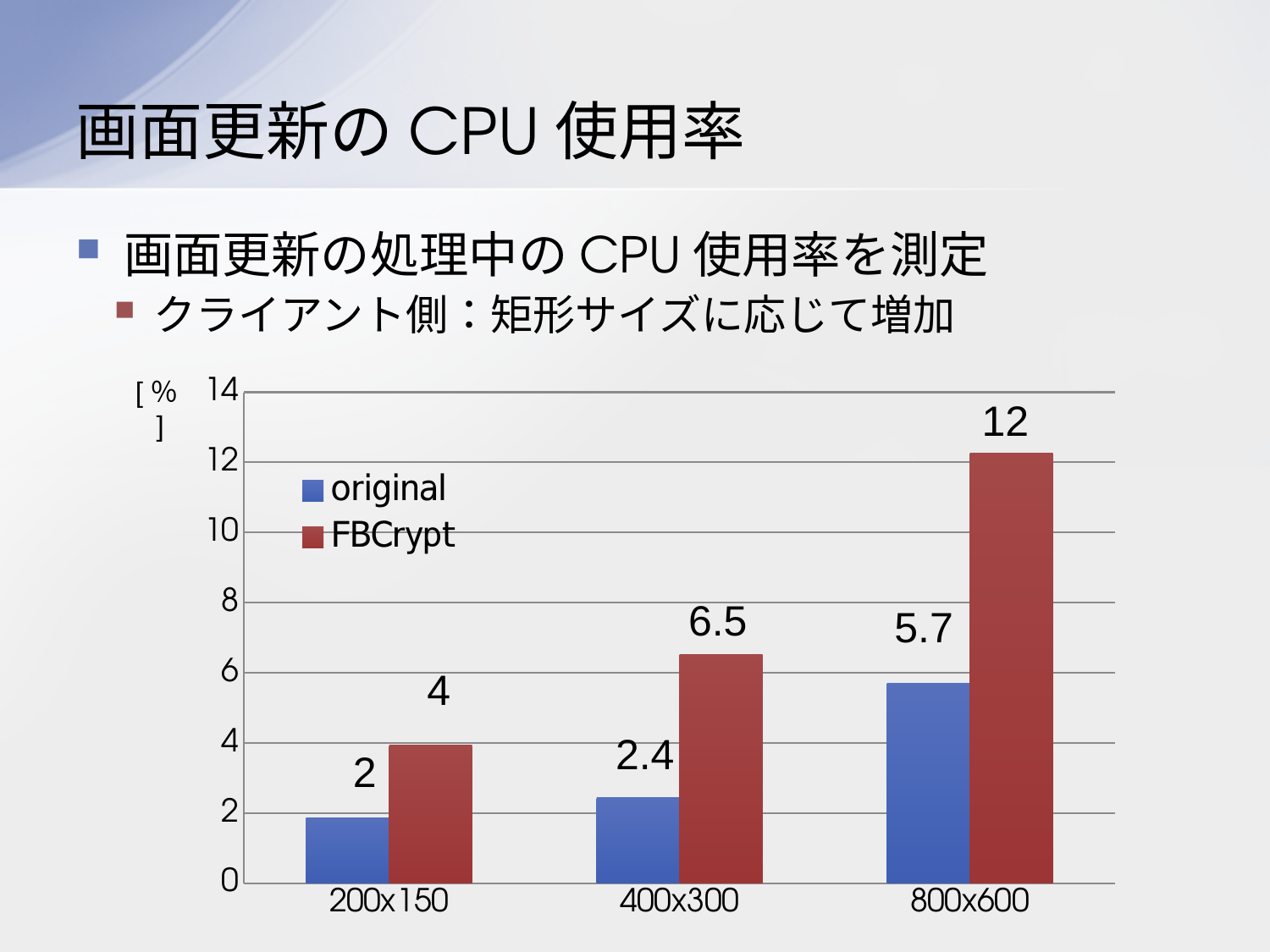

# 画面更新のCPU使用率
画面更新の処理中のCPU使用率を測定
クライアント側：矩形サイズに応じて増加

### Chart

| Category | original | FBCrypt |
|---|---|---|
| 200x150 | 1.86 | 3.94 |
| 400x300 | 2.43 | 6.51 |
| 800x600 | 5.7 | 12.27 |
12
6.5
5.7
4
2.4
2
[％]